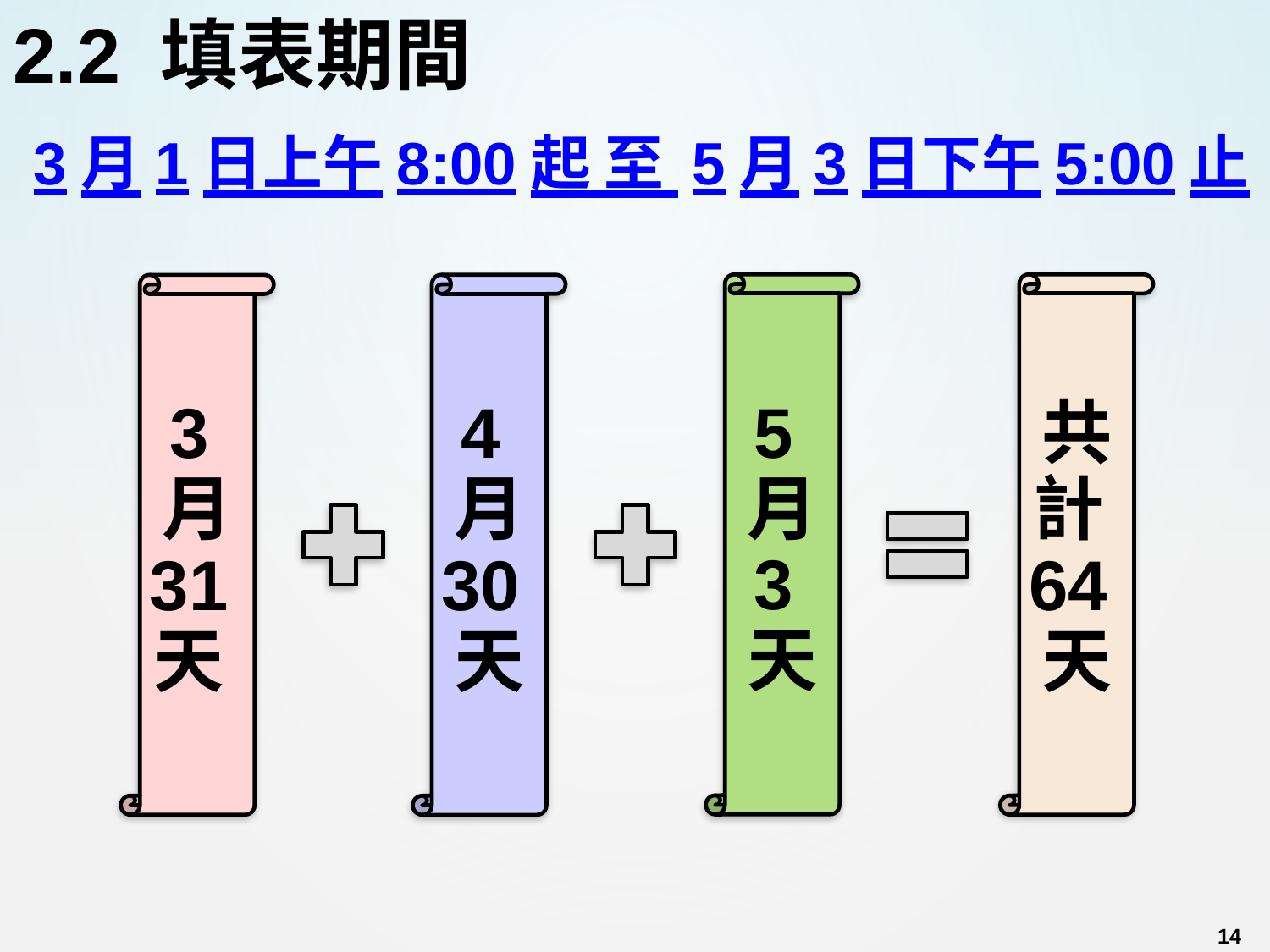

# 2.2 填表期間
 3月1日上午8:00起 至 5月3日下午5:00止
3月
31天

4月
30天

共計64天

5月
3天